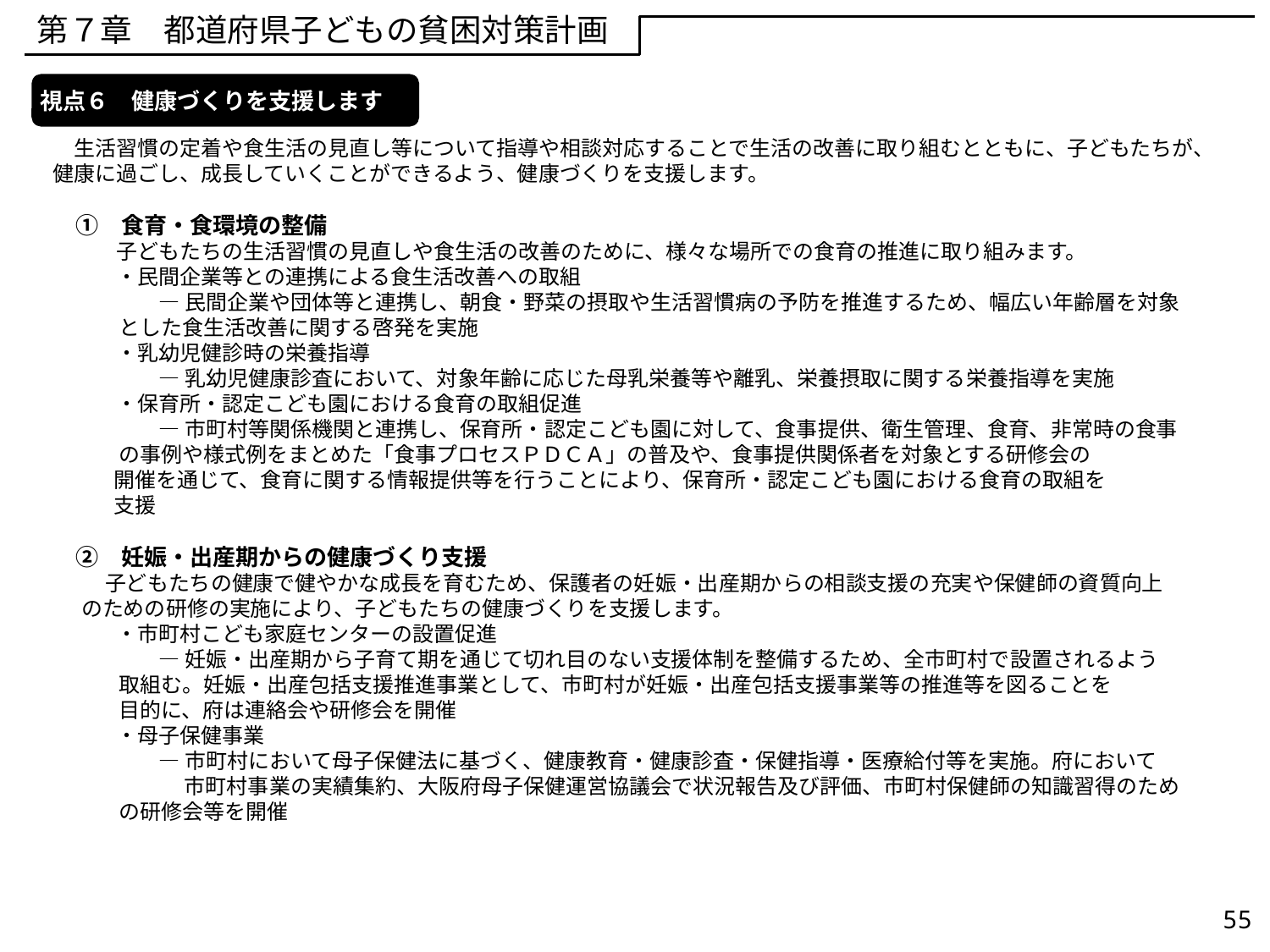

第７章　都道府県子どもの貧困対策計画

視点６　健康づくりを支援します

　生活習慣の定着や食生活の見直し等について指導や相談対応することで生活の改善に取り組むとともに、子どもたちが、健康に過ごし、成長していくことができるよう、健康づくりを支援します。

　①　食育・食環境の整備
　　　子どもたちの生活習慣の見直しや食生活の改善のために、様々な場所での食育の推進に取り組みます。
　　　・民間企業等との連携による食生活改善への取組
　　　　　― 民間企業や団体等と連携し、朝食・野菜の摂取や生活習慣病の予防を推進するため、幅広い年齢層を対象
             とした食生活改善に関する啓発を実施
　　　・乳幼児健診時の栄養指導
　　　　　― 乳幼児健康診査において、対象年齢に応じた母乳栄養等や離乳、栄養摂取に関する栄養指導を実施
　　　・保育所・認定こども園における食育の取組促進
　　　　　― 市町村等関係機関と連携し、保育所・認定こども園に対して、食事提供、衛生管理、食育、非常時の食事
             の事例や様式例をまとめた「食事プロセスＰＤＣＡ」の普及や、食事提供関係者を対象とする研修会の
             開催を通じて、食育に関する情報提供等を行うことにより、保育所・認定こども園における食育の取組を
             支援

　②　妊娠・出産期からの健康づくり支援
　　  子どもたちの健康で健やかな成長を育むため、保護者の妊娠・出産期からの相談支援の充実や保健師の資質向上
     のための研修の実施により、子どもたちの健康づくりを支援します。
　　　・市町村こども家庭センターの設置促進
　　　　　― 妊娠・出産期から子育て期を通じて切れ目のない支援体制を整備するため、全市町村で設置されるよう
             取組む。妊娠・出産包括支援推進事業として、市町村が妊娠・出産包括支援事業等の推進等を図ることを
             目的に、府は連絡会や研修会を開催
　　　・母子保健事業
　　　　　― 市町村において母子保健法に基づく、健康教育・健康診査・保健指導・医療給付等を実施。府において
　　　　　 　市町村事業の実績集約、大阪府母子保健運営協議会で状況報告及び評価、市町村保健師の知識習得のため
             の研修会等を開催

55